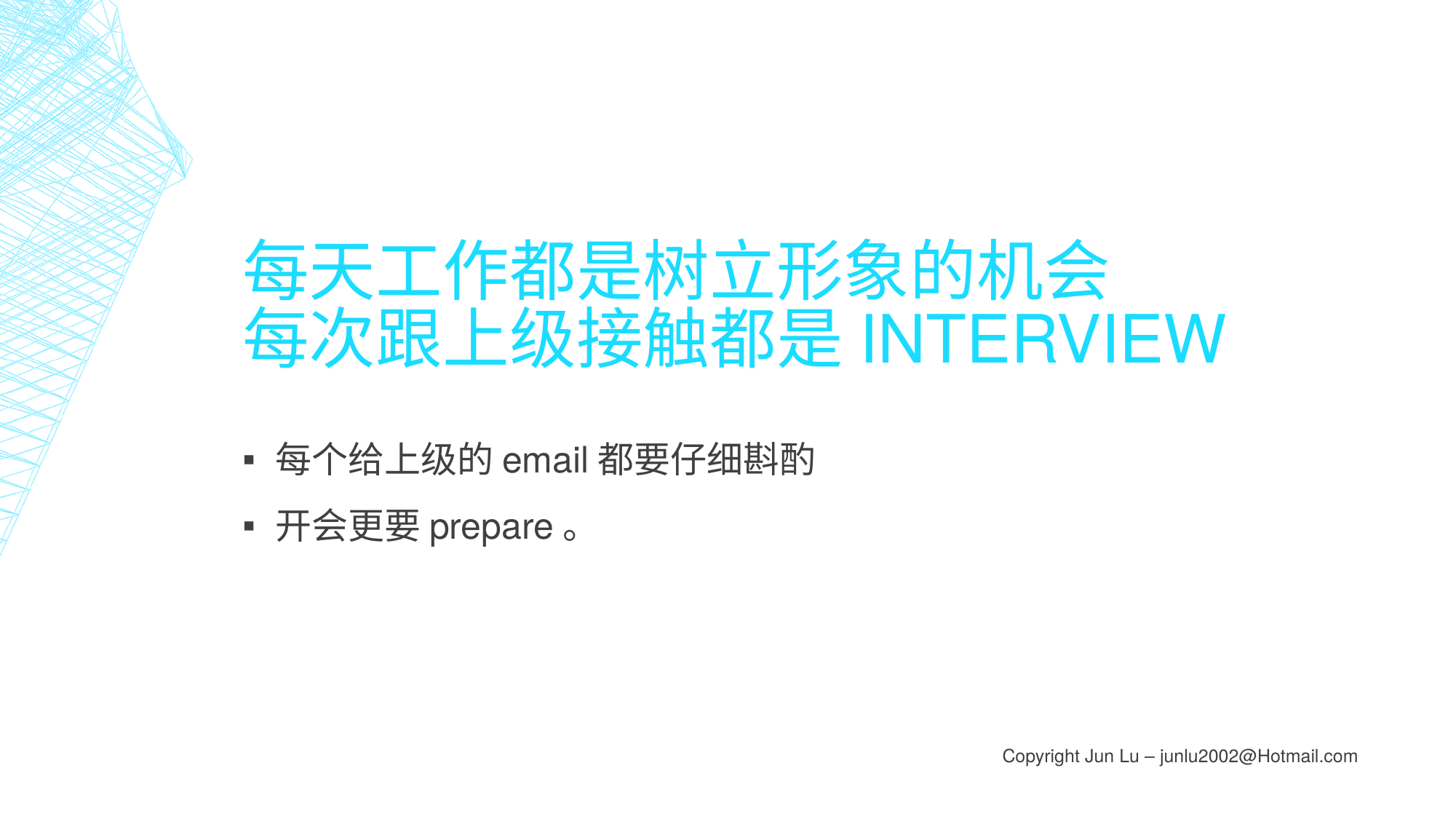

# 每天工作都是树立形象的机会 每次跟上级接触都是INTERVIEW
每个给上级的email都要仔细斟酌
开会更要prepare。
Copyright Jun Lu – junlu2002@Hotmail.com